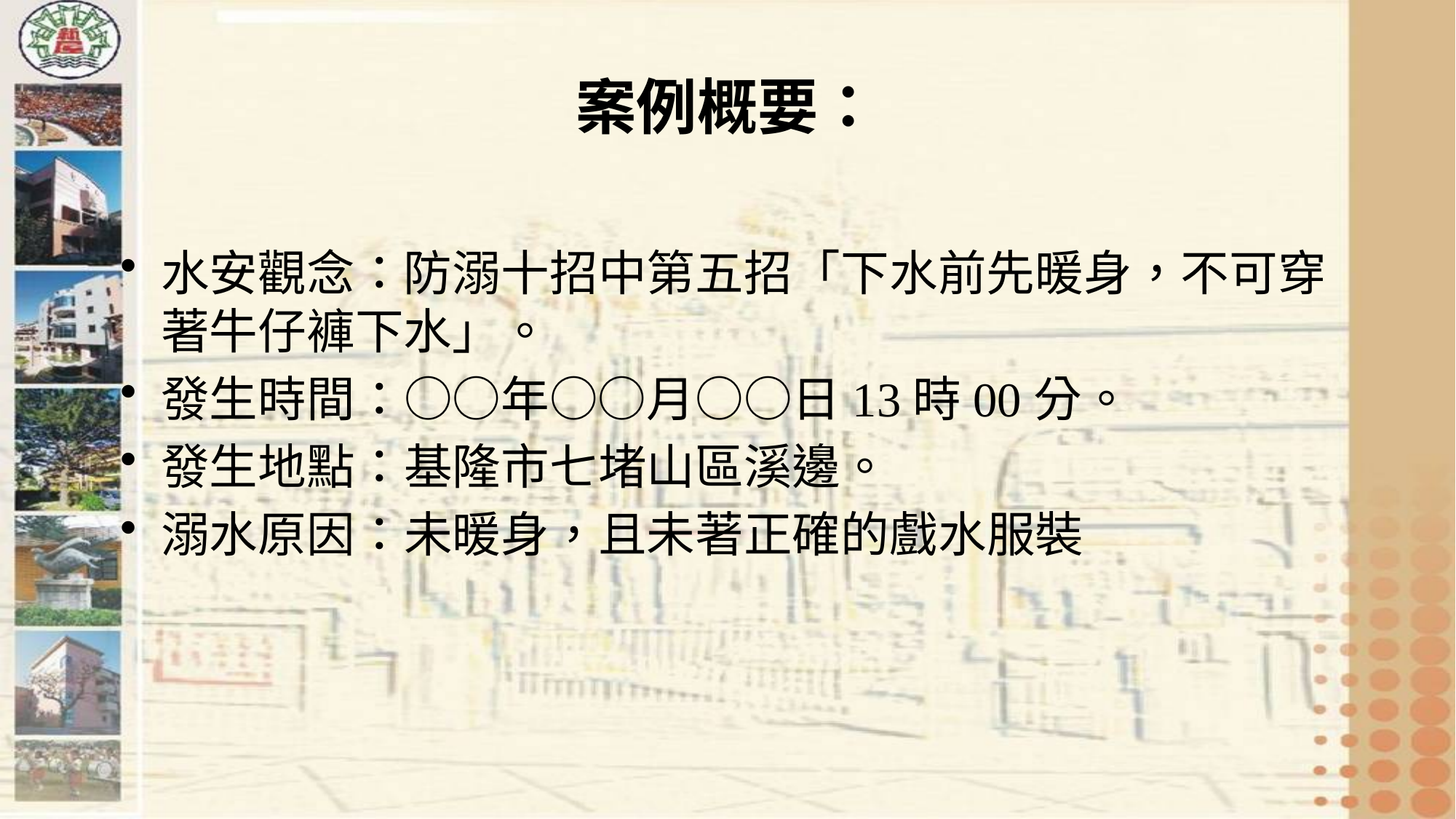

# 案例概要：
水安觀念：防溺十招中第五招「下水前先暖身，不可穿著牛仔褲下水」。
發生時間：○○年○○月○○日13時00分。
發生地點：基隆市七堵山區溪邊。
溺水原因：未暖身，且未著正確的戲水服裝